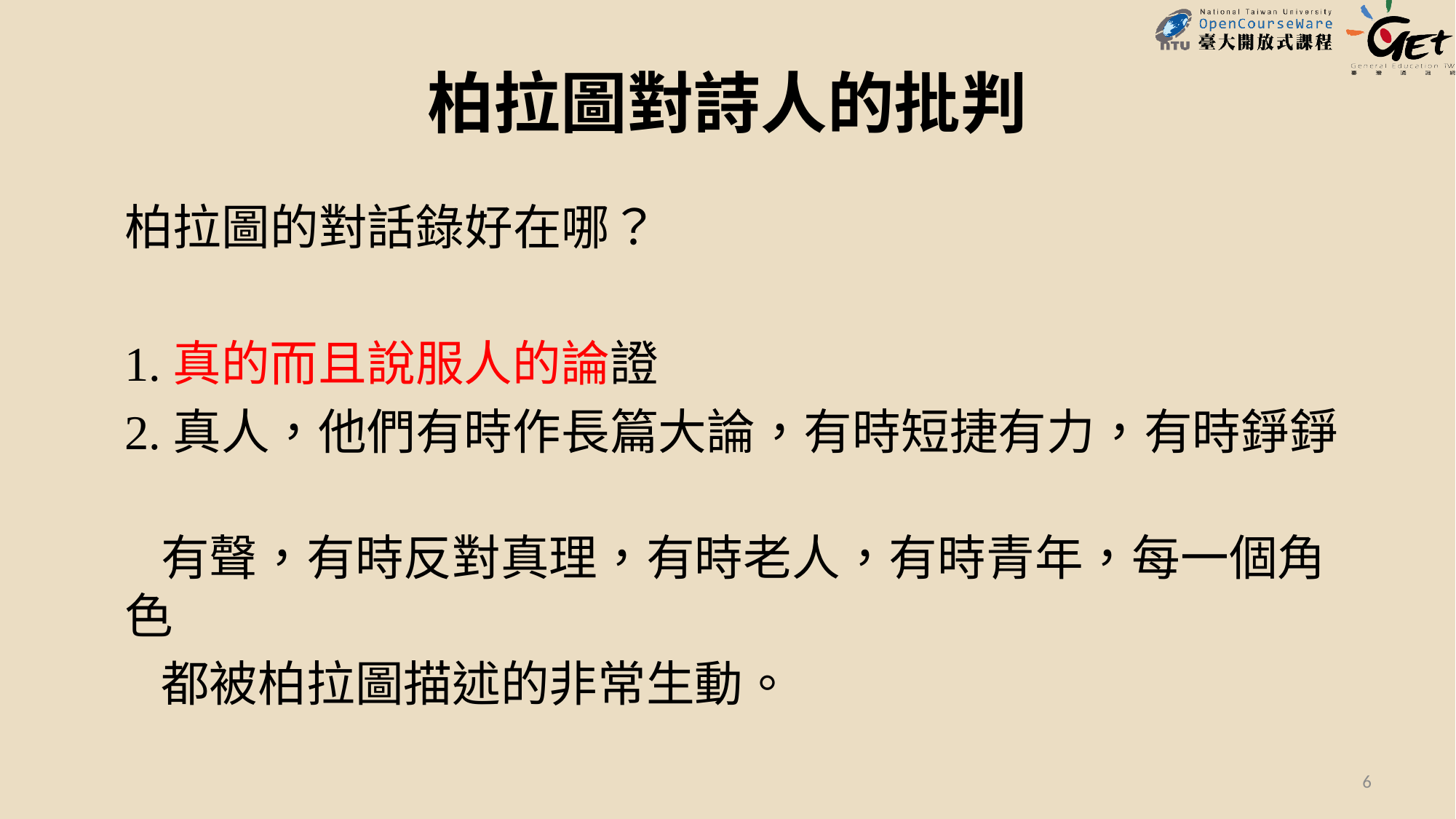

# 柏拉圖對詩人的批判
	柏拉圖的對話錄好在哪？

	1.真的而且說服人的論證
	2.真人，他們有時作長篇大論，有時短捷有力，有時錚錚
      有聲，有時反對真理，有時老人，有時青年，每一個角色
      都被柏拉圖描述的非常生動。
6